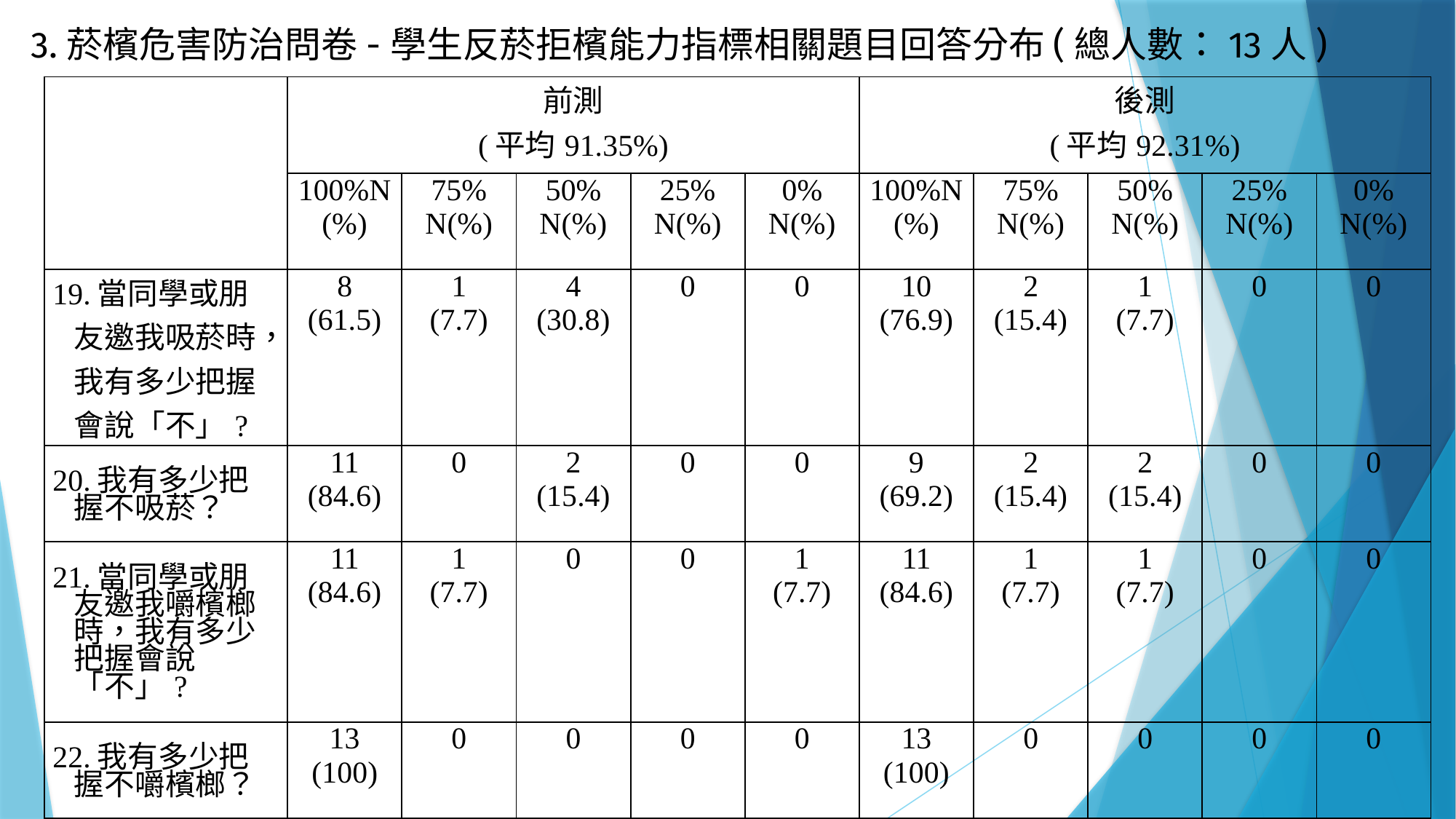

# 3.菸檳危害防治問卷-學生反菸拒檳能力指標相關題目回答分布(總人數：13人)
|  | 前測 (平均91.35%) |  |  |  |  | 後測 (平均92.31%) |  |  |  |  |
| --- | --- | --- | --- | --- | --- | --- | --- | --- | --- | --- |
|  | 100%N(%) | 75% N(%) | 50% N(%) | 25% N(%) | 0% N(%) | 100%N(%) | 75% N(%) | 50% N(%) | 25% N(%) | 0% N(%) |
| 19.當同學或朋友邀我吸菸時，我有多少把握會說「不」? | 8 (61.5) | 1 (7.7) | 4 (30.8) | 0 | 0 | 10 (76.9) | 2 (15.4) | 1 (7.7) | 0 | 0 |
| 20.我有多少把握不吸菸？ | 11 (84.6) | 0 | 2 (15.4) | 0 | 0 | 9 (69.2) | 2 (15.4) | 2 (15.4) | 0 | 0 |
| 21.當同學或朋友邀我嚼檳榔時，我有多少把握會說「不」? | 11 (84.6) | 1 (7.7) | 0 | 0 | 1 (7.7) | 11 (84.6) | 1 (7.7) | 1 (7.7) | 0 | 0 |
| 22.我有多少把握不嚼檳榔？ | 13 (100) | 0 | 0 | 0 | 0 | 13 (100) | 0 | 0 | 0 | 0 |